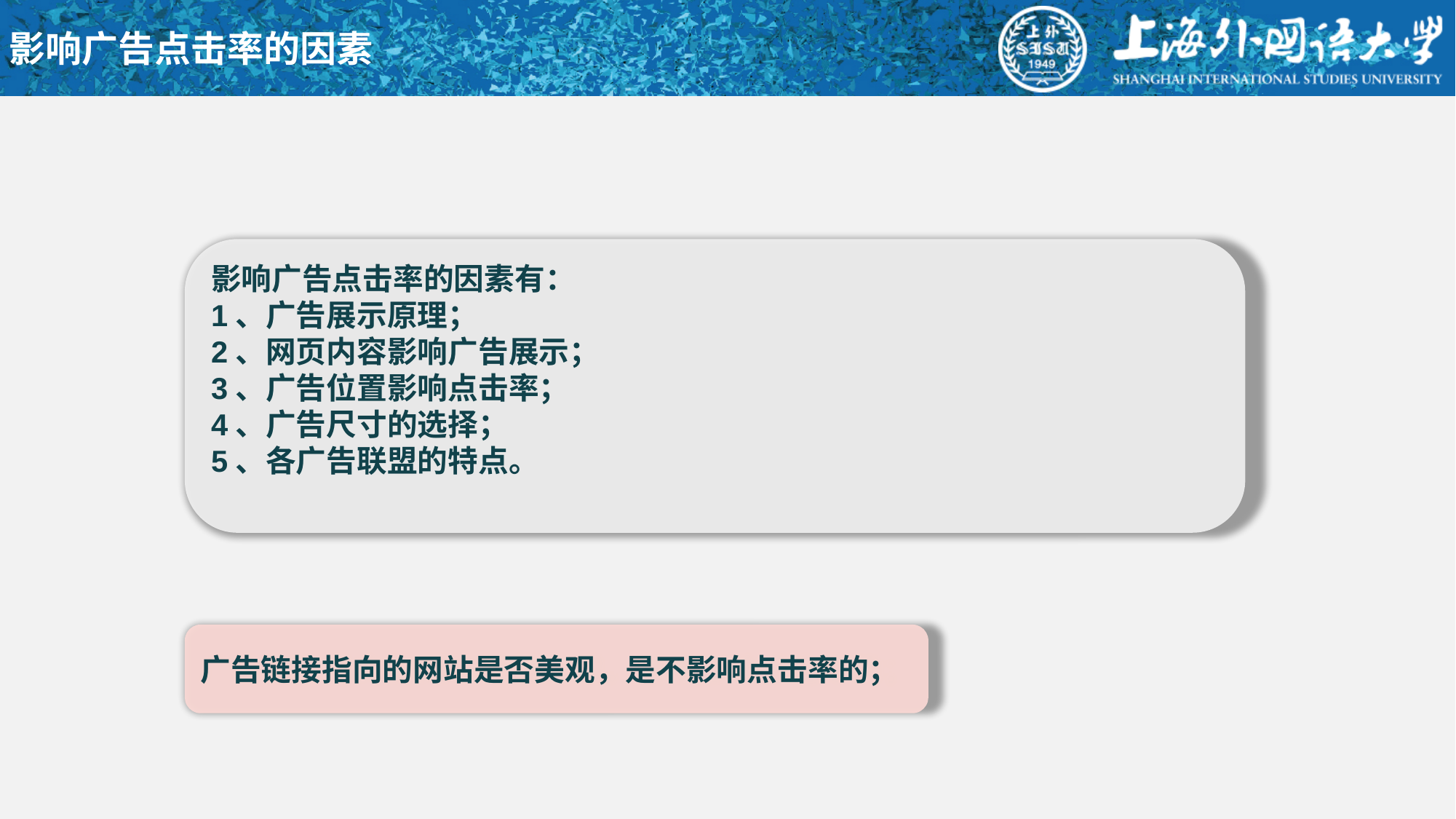

# 影响广告点击率的因素

影响广告点击率的因素有：
1、广告展示原理；
2、网页内容影响广告展示；
3、广告位置影响点击率；
4、广告尺寸的选择；
5、各广告联盟的特点。
广告链接指向的网站是否美观，是不影响点击率的；